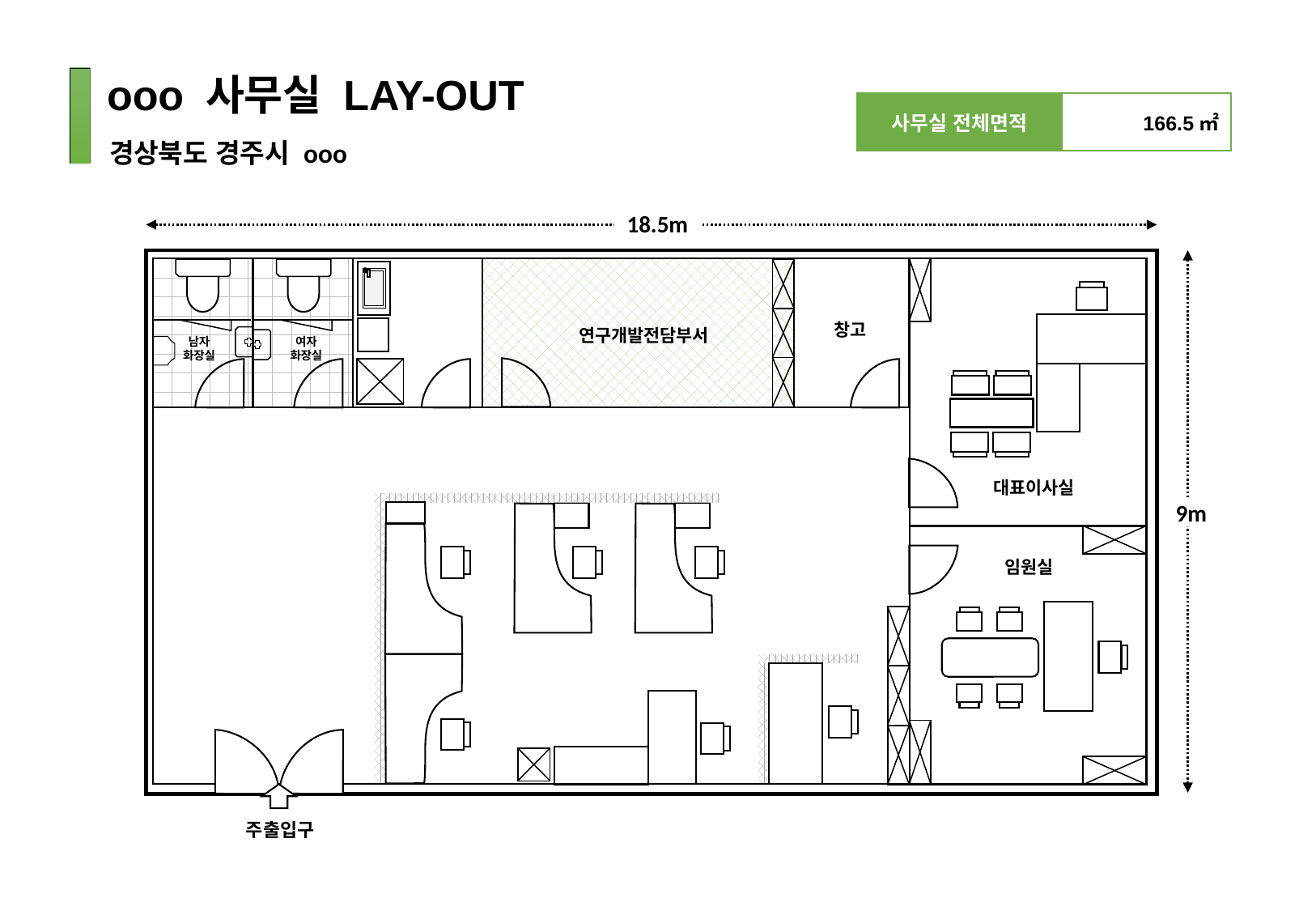

ooo 사무실 LAY-OUT

| 사무실 전체면적 | 166.5㎡ |
| --- | --- |
경상북도 경주시 ooo
18.5m

창고

연구개발전담부서
남자
화장실
여자
화장실

대표이사실

9m

임원실

주출입구